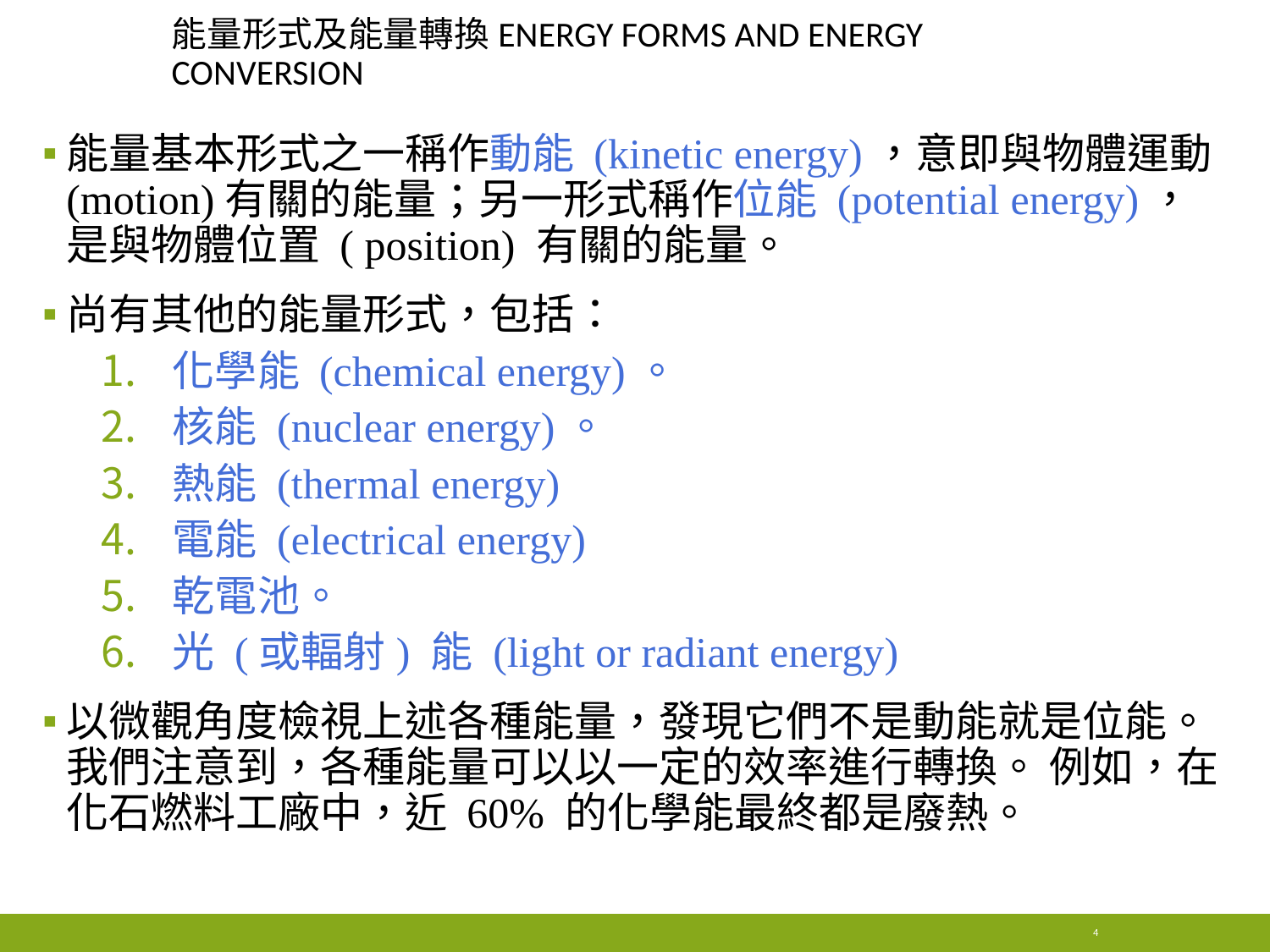

# 能量形式及能量轉換Energy forms and energy conversion
能量基本形式之一稱作動能 (kinetic energy)，意即與物體運動 (motion)有關的能量；另一形式稱作位能 (potential energy)，是與物體位置 ( position) 有關的能量。
尚有其他的能量形式，包括：
化學能 (chemical energy)。
核能 (nuclear energy)。
熱能 (thermal energy)
電能 (electrical energy)
乾電池。
光 (或輻射) 能 (light or radiant energy)
以微觀角度檢視上述各種能量，發現它們不是動能就是位能。 我們注意到，各種能量可以以一定的效率進行轉換。 例如，在化石燃料工廠中，近 60% 的化學能最終都是廢熱。

4